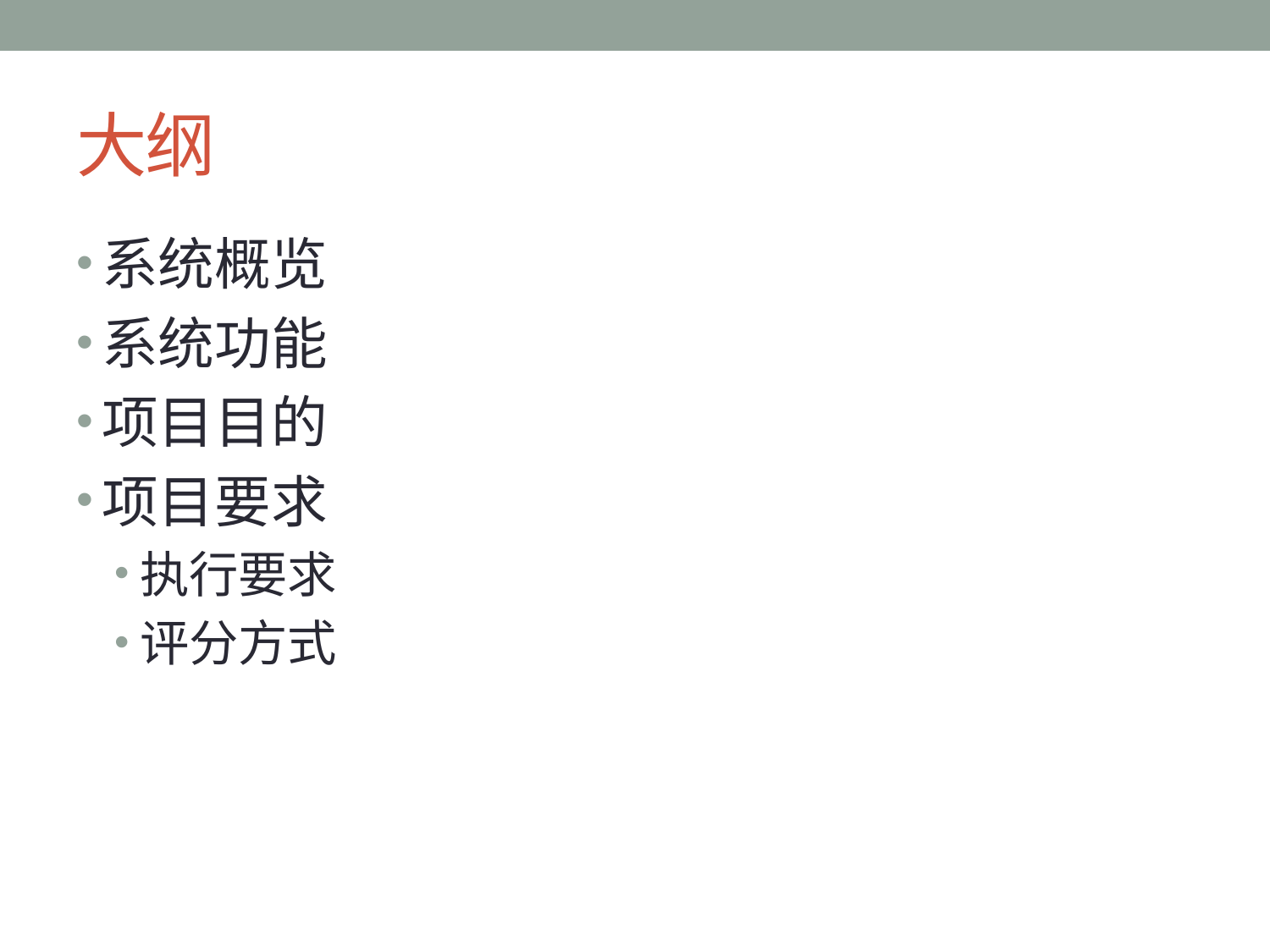

# 大纲
系统概览
系统功能
项目目的
项目要求
执行要求
评分方式